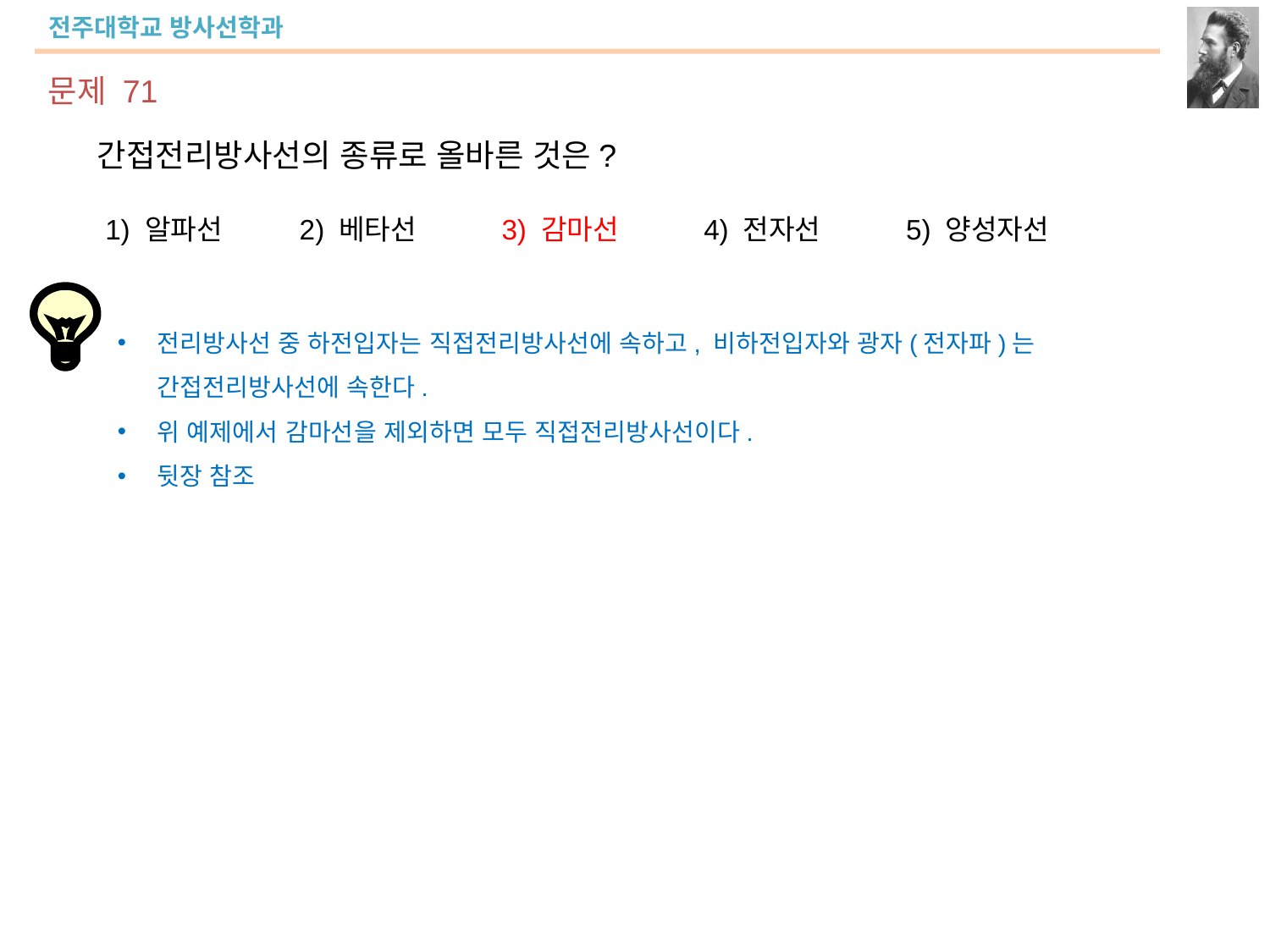

문제 71
간접전리방사선의 종류로 올바른 것은?

 1) 알파선         2) 베타선          3) 감마선          4) 전자선          5) 양성자선

전리방사선 중 하전입자는 직접전리방사선에 속하고, 비하전입자와 광자(전자파)는 간접전리방사선에 속한다.
위 예제에서 감마선을 제외하면 모두 직접전리방사선이다.
뒷장 참조